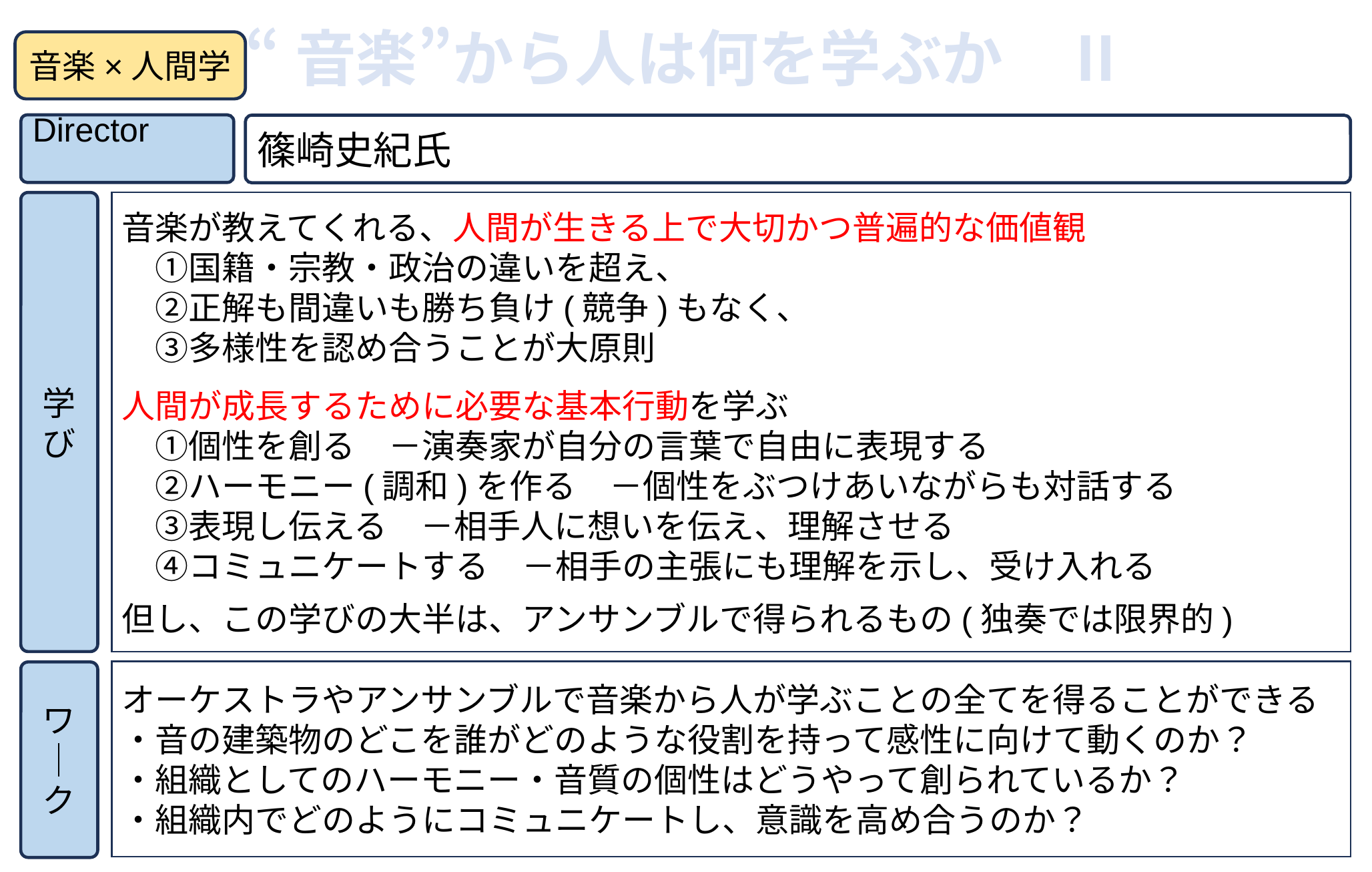

“音楽”から人は何を学ぶか　Ⅱ
音楽×人間学
Director
篠崎史紀氏
学び
音楽が教えてくれる、人間が生きる上で大切かつ普遍的な価値観
　①国籍・宗教・政治の違いを超え、
　②正解も間違いも勝ち負け(競争)もなく、
　③多様性を認め合うことが大原則

人間が成長するために必要な基本行動を学ぶ
　①個性を創る　－演奏家が自分の言葉で自由に表現する
　②ハーモニー(調和)を作る　－個性をぶつけあいながらも対話する
　③表現し伝える　－相手人に想いを伝え、理解させる
　④コミュニケートする　－相手の主張にも理解を示し、受け入れる

但し、この学びの大半は、アンサンブルで得られるもの(独奏では限界的)
オーケストラやアンサンブルで音楽から人が学ぶことの全てを得ることができる
・音の建築物のどこを誰がどのような役割を持って感性に向けて動くのか？
・組織としてのハーモニー・音質の個性はどうやって創られているか？
・組織内でどのようにコミュニケートし、意識を高め合うのか？
ワ│ク